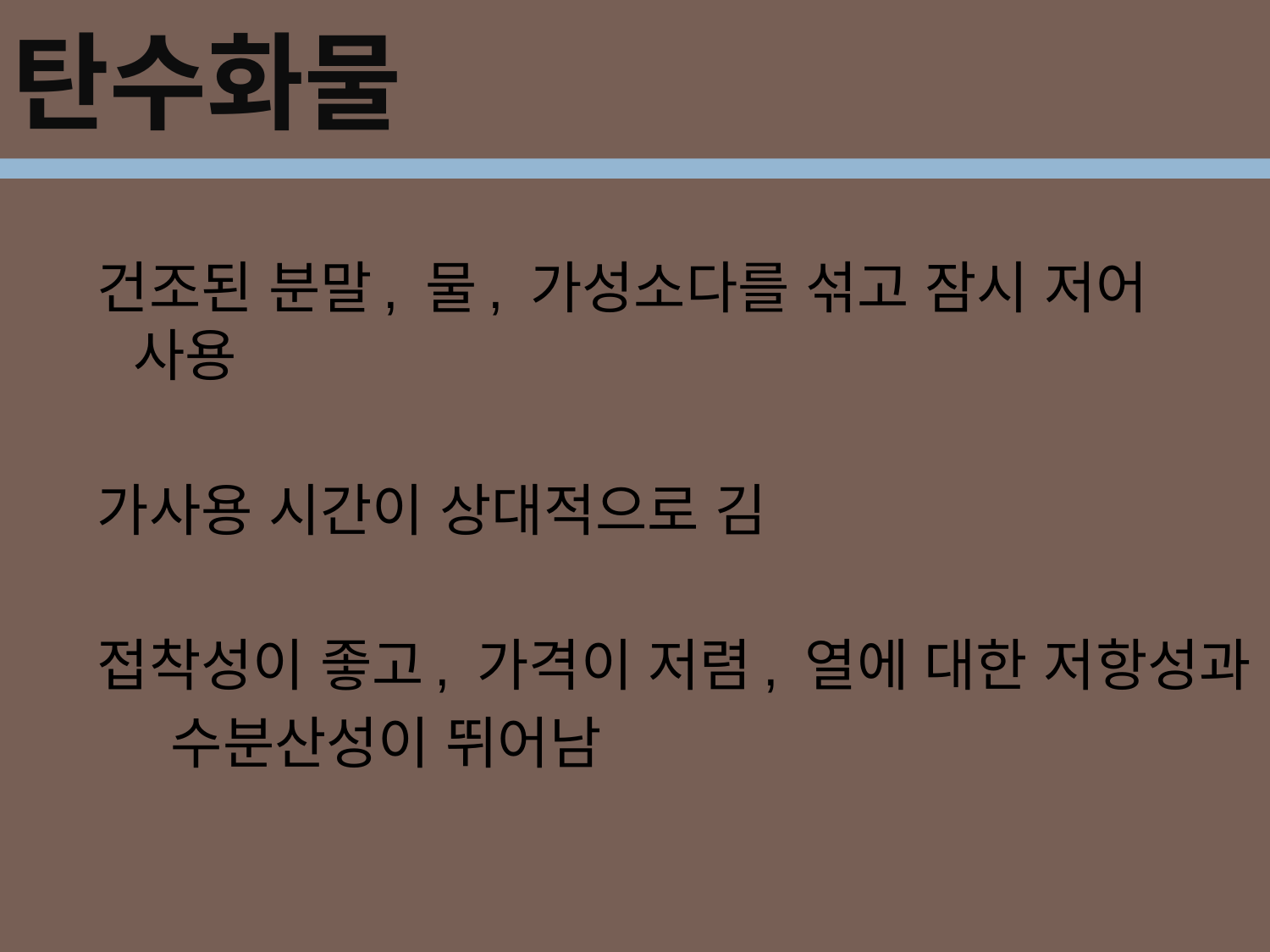

탄수화물

건조된 분말, 물, 가성소다를 섞고 잠시 저어 사용

가사용 시간이 상대적으로 김

접착성이 좋고, 가격이 저렴, 열에 대한 저항성과
    수분산성이 뛰어남